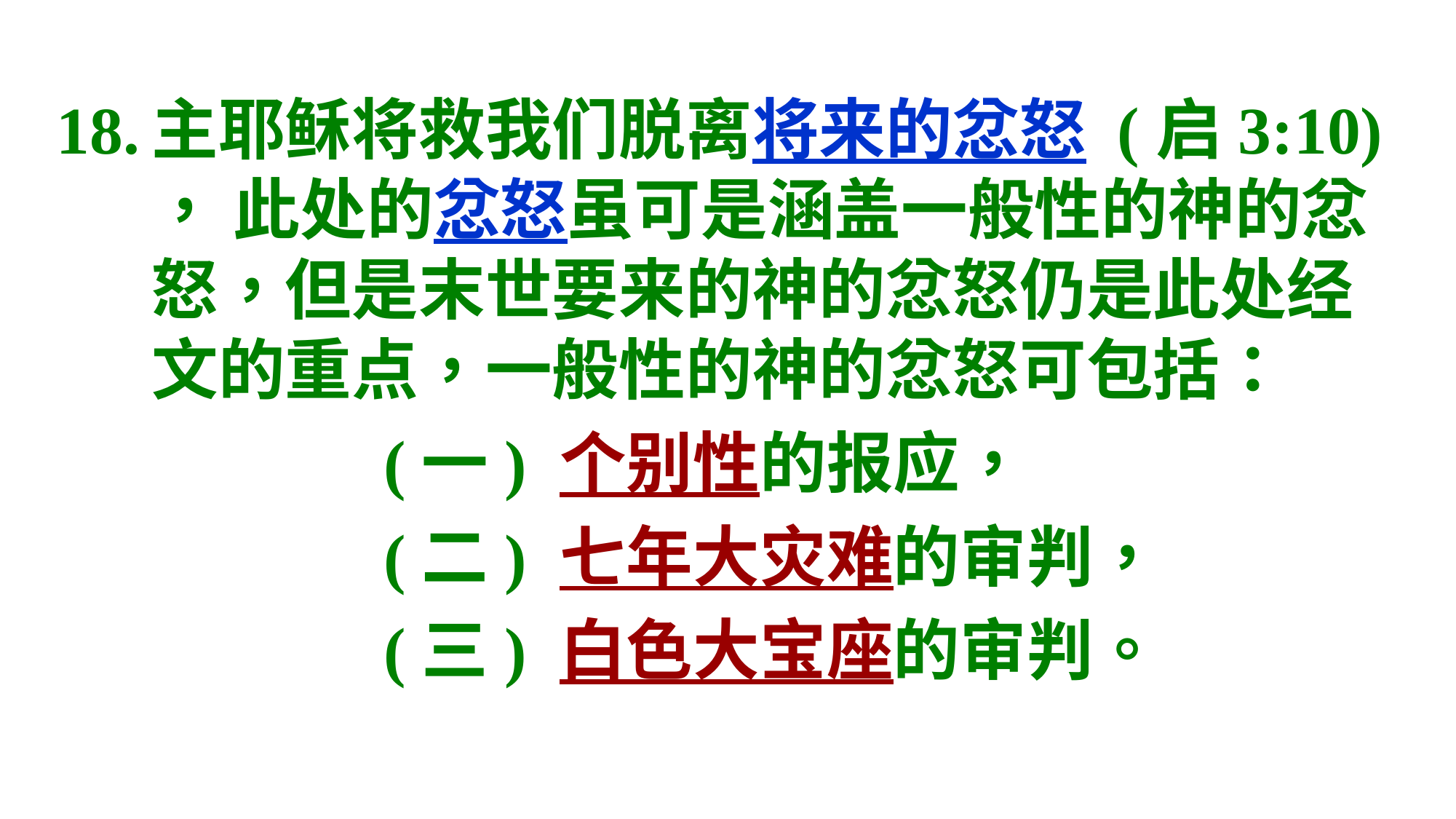

18.	主耶稣将救我们脱离将来的忿怒 (启3:10) ， 此处的忿怒虽可是涵盖一般性的神的忿怒，但是末世要来的神的忿怒仍是此处经文的重点，一般性的神的忿怒可包括：
(一) 个别性的报应，
(二) 七年大灾难的审判，
(三) 白色大宝座的审判。